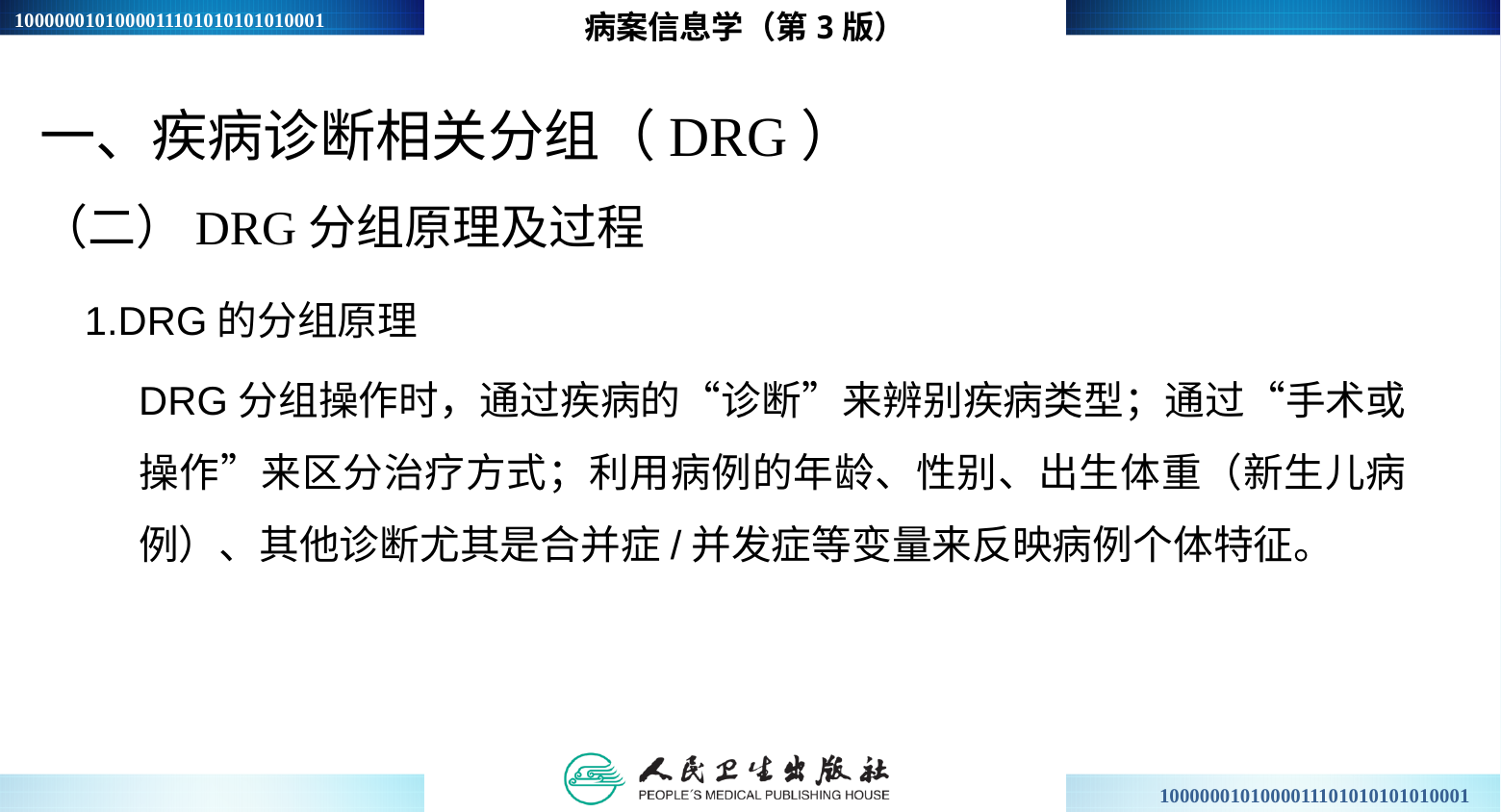

病案信息学（第3版）
一、疾病诊断相关分组（DRG）
（二）DRG分组原理及过程
1.DRG的分组原理
DRG分组操作时，通过疾病的“诊断”来辨别疾病类型；通过“手术或操作”来区分治疗方式；利用病例的年龄、性别、出生体重（新生儿病例）、其他诊断尤其是合并症/并发症等变量来反映病例个体特征。